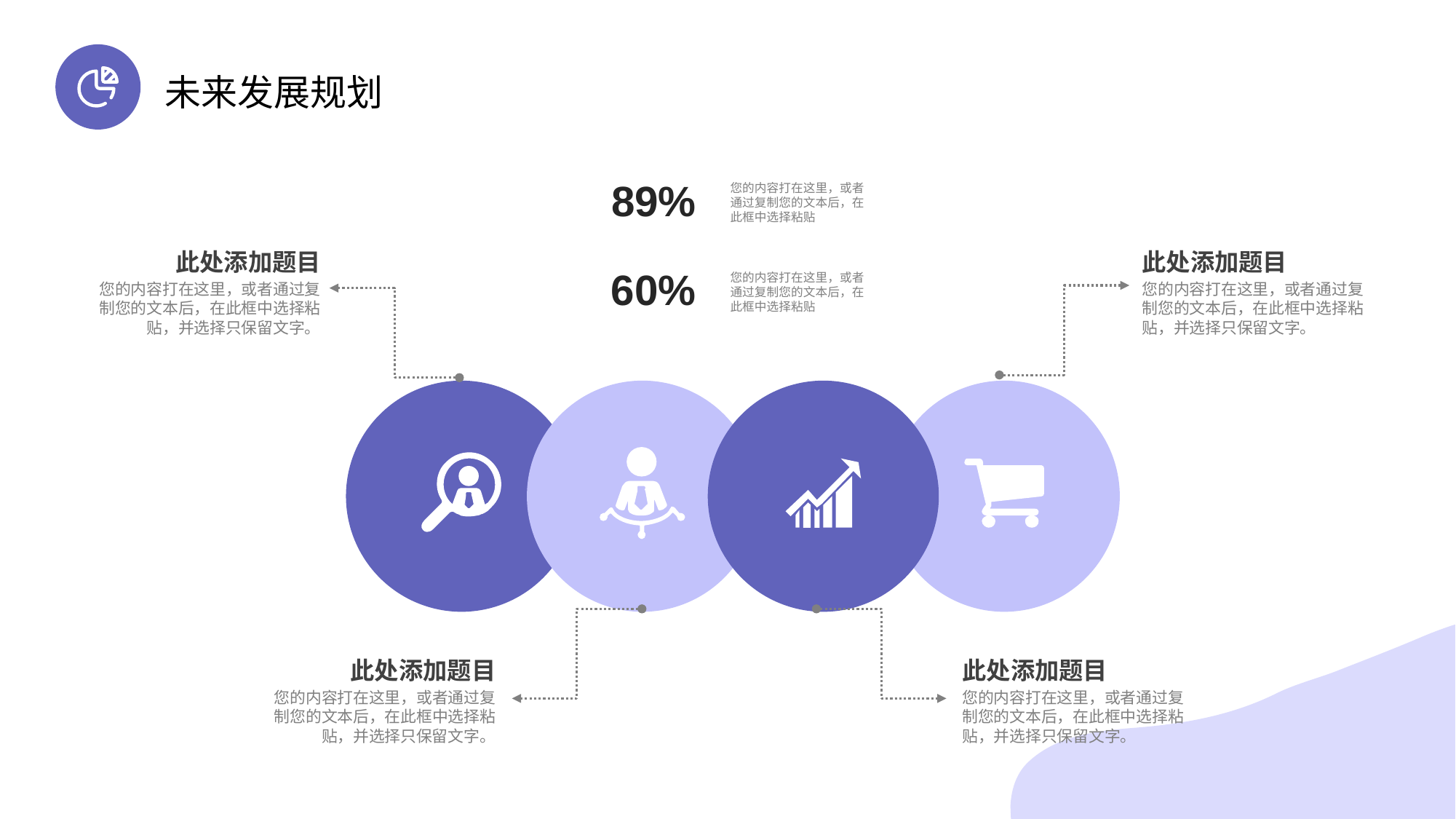

未来发展规划
89%
您的内容打在这里，或者通过复制您的文本后，在此框中选择粘贴
此处添加题目
您的内容打在这里，或者通过复制您的文本后，在此框中选择粘贴，并选择只保留文字。
此处添加题目
您的内容打在这里，或者通过复制您的文本后，在此框中选择粘贴，并选择只保留文字。
60%
您的内容打在这里，或者通过复制您的文本后，在此框中选择粘贴

此处添加题目
您的内容打在这里，或者通过复制您的文本后，在此框中选择粘贴，并选择只保留文字。
此处添加题目
您的内容打在这里，或者通过复制您的文本后，在此框中选择粘贴，并选择只保留文字。